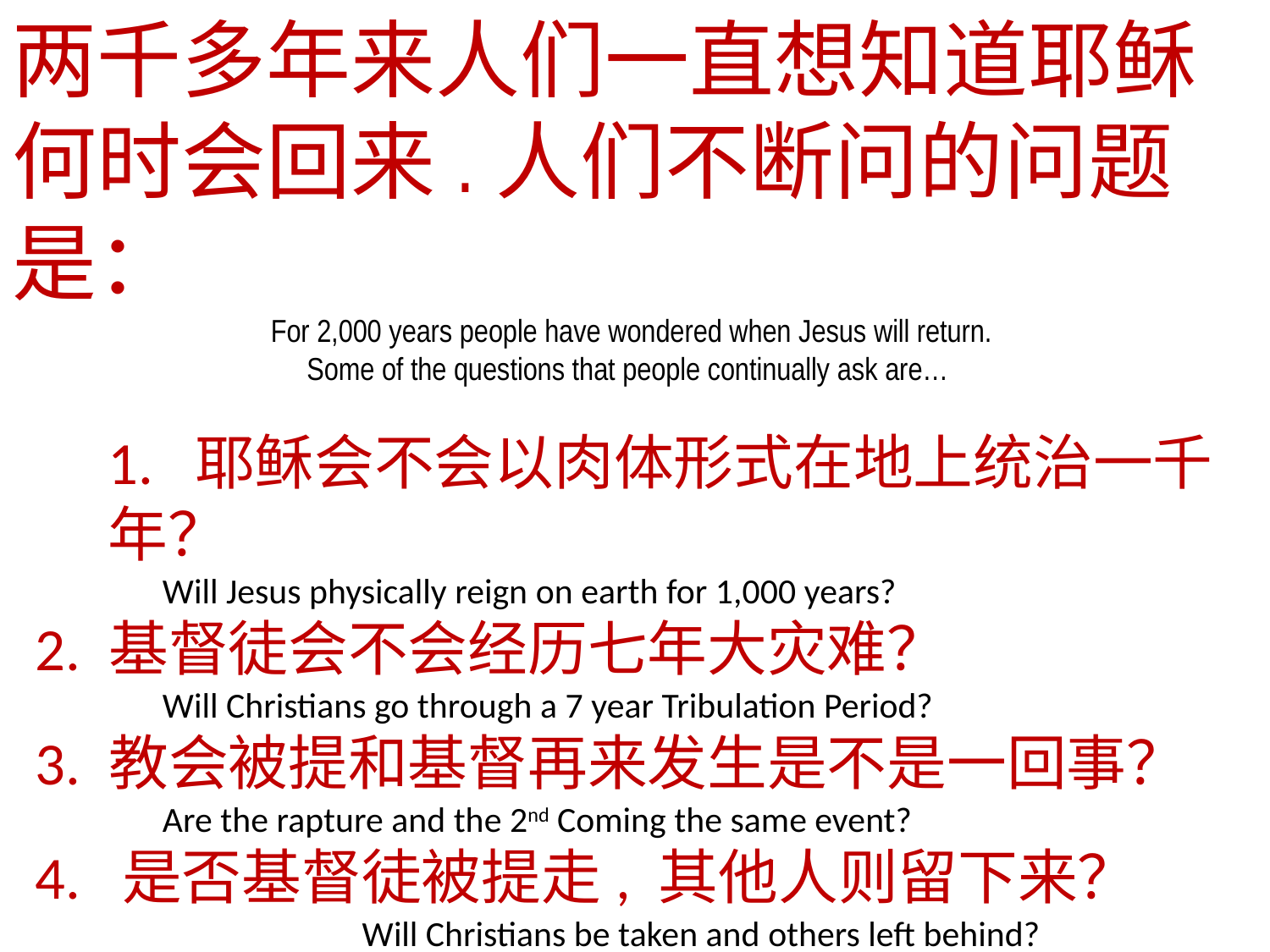

两千多年来人们一直想知道耶稣何时会回来.人们不断问的问题是：
For 2,000 years people have wondered when Jesus will return.
Some of the questions that people continually ask are…

	1.  耶稣会不会以肉体形式在地上统治一千年？
		Will Jesus physically reign on earth for 1,000 years?
2. 基督徒会不会经历七年大灾难？
		Will Christians go through a 7 year Tribulation Period?
3. 教会被提和基督再来发生是不是一回事？
		Are the rapture and the 2nd Coming the same event?
4.  是否基督徒被提走, 其他人则留下来？
			Will Christians be taken and others left behind?
  5.  教会是否就是现代的以色列？
			Are Christians the modern day Israel?